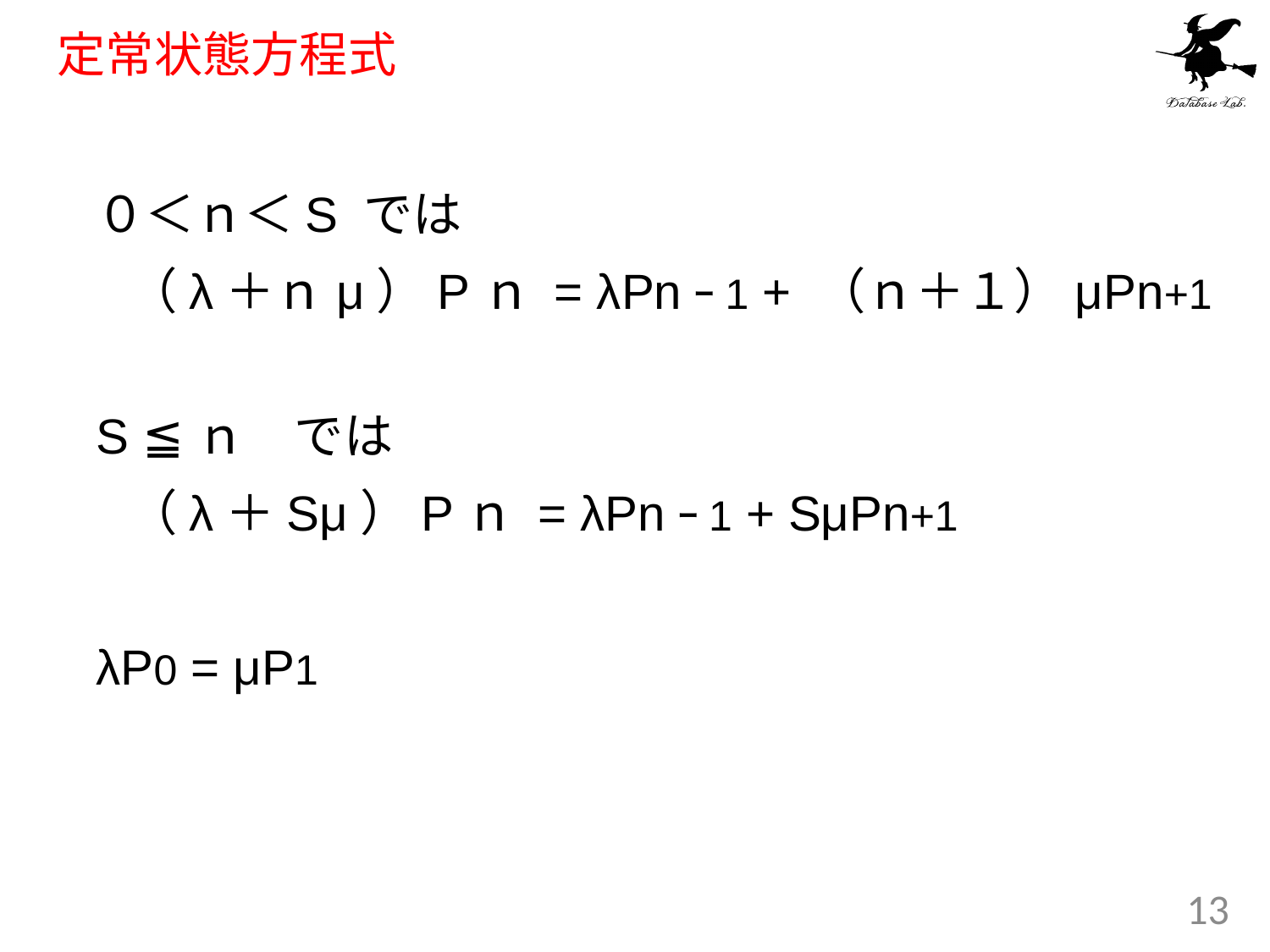

# 定常状態方程式
０＜ｎ＜S では
	（λ＋ｎμ）Pｎ = λPnｰ1 + （ｎ＋１）μPn+1

S ≦ｎ　では
	（λ＋Sμ）Pｎ = λPnｰ1 + SμPn+1

λP0 = μP1

13